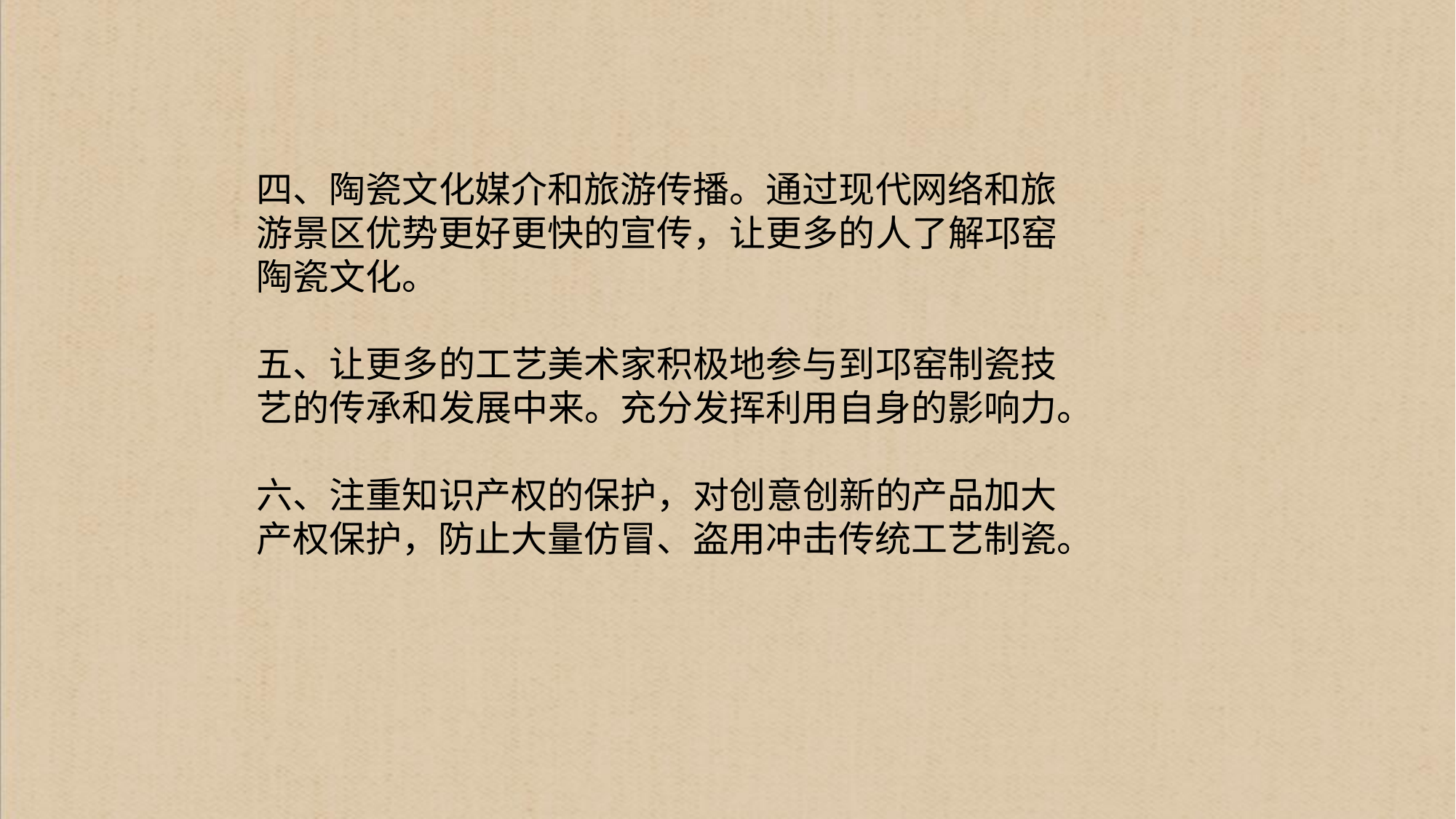

四、陶瓷文化媒介和旅游传播。通过现代网络和旅游景区优势更好更快的宣传，让更多的人了解邛窑陶瓷文化。

五、让更多的工艺美术家积极地参与到邛窑制瓷技艺的传承和发展中来。充分发挥利用自身的影响力。

六、注重知识产权的保护，对创意创新的产品加大产权保护，防止大量仿冒、盗用冲击传统工艺制瓷。